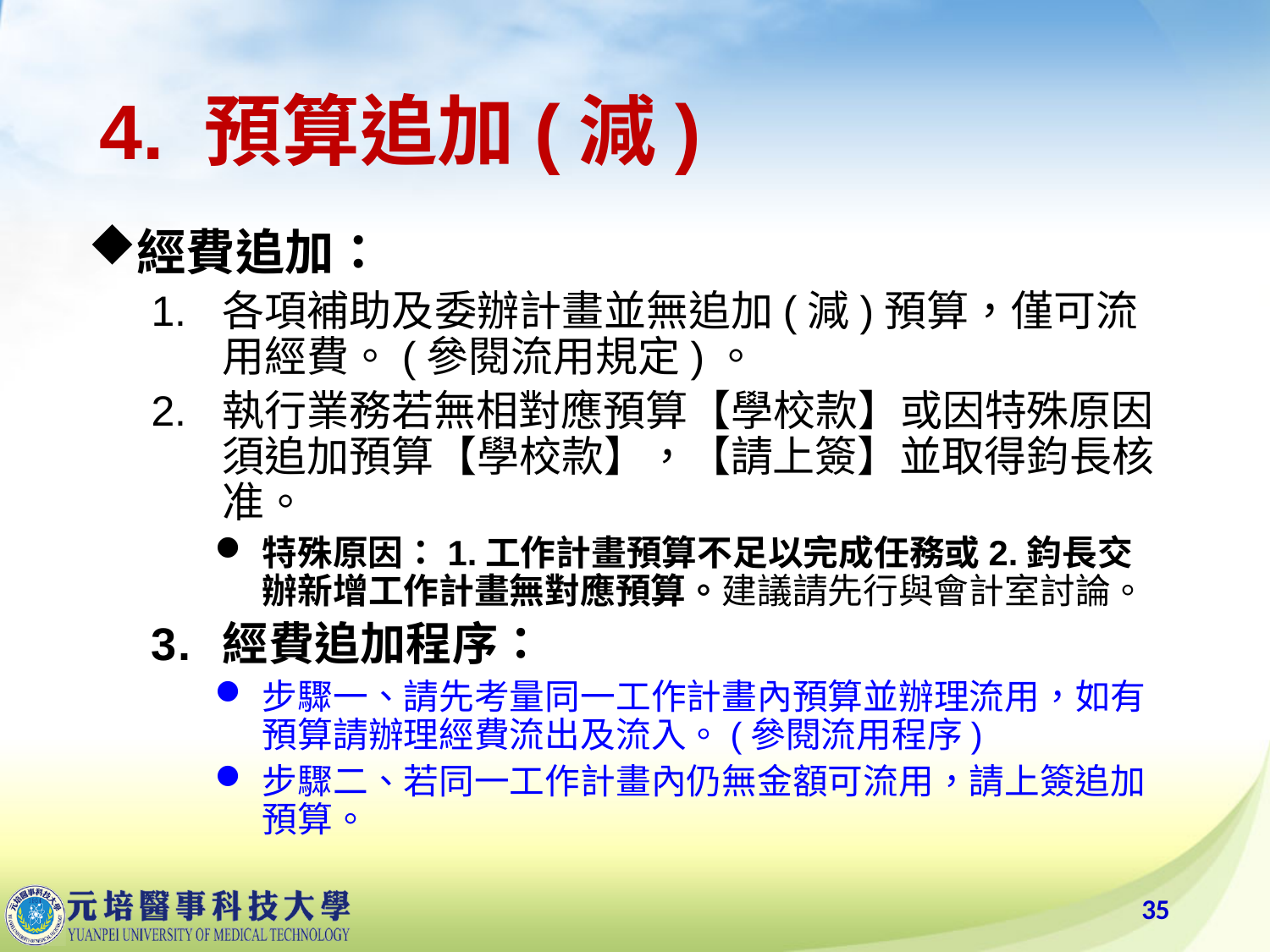

# 4. 預算追加(減)
經費追加：
各項補助及委辦計畫並無追加(減)預算，僅可流用經費。(參閱流用規定)。
執行業務若無相對應預算【學校款】或因特殊原因須追加預算【學校款】，【請上簽】並取得鈞長核准。
特殊原因：1.工作計畫預算不足以完成任務或2.鈞長交辦新增工作計畫無對應預算。建議請先行與會計室討論。
經費追加程序：
步驟一、請先考量同一工作計畫內預算並辦理流用，如有預算請辦理經費流出及流入。(參閱流用程序)
步驟二、若同一工作計畫內仍無金額可流用，請上簽追加預算。

35